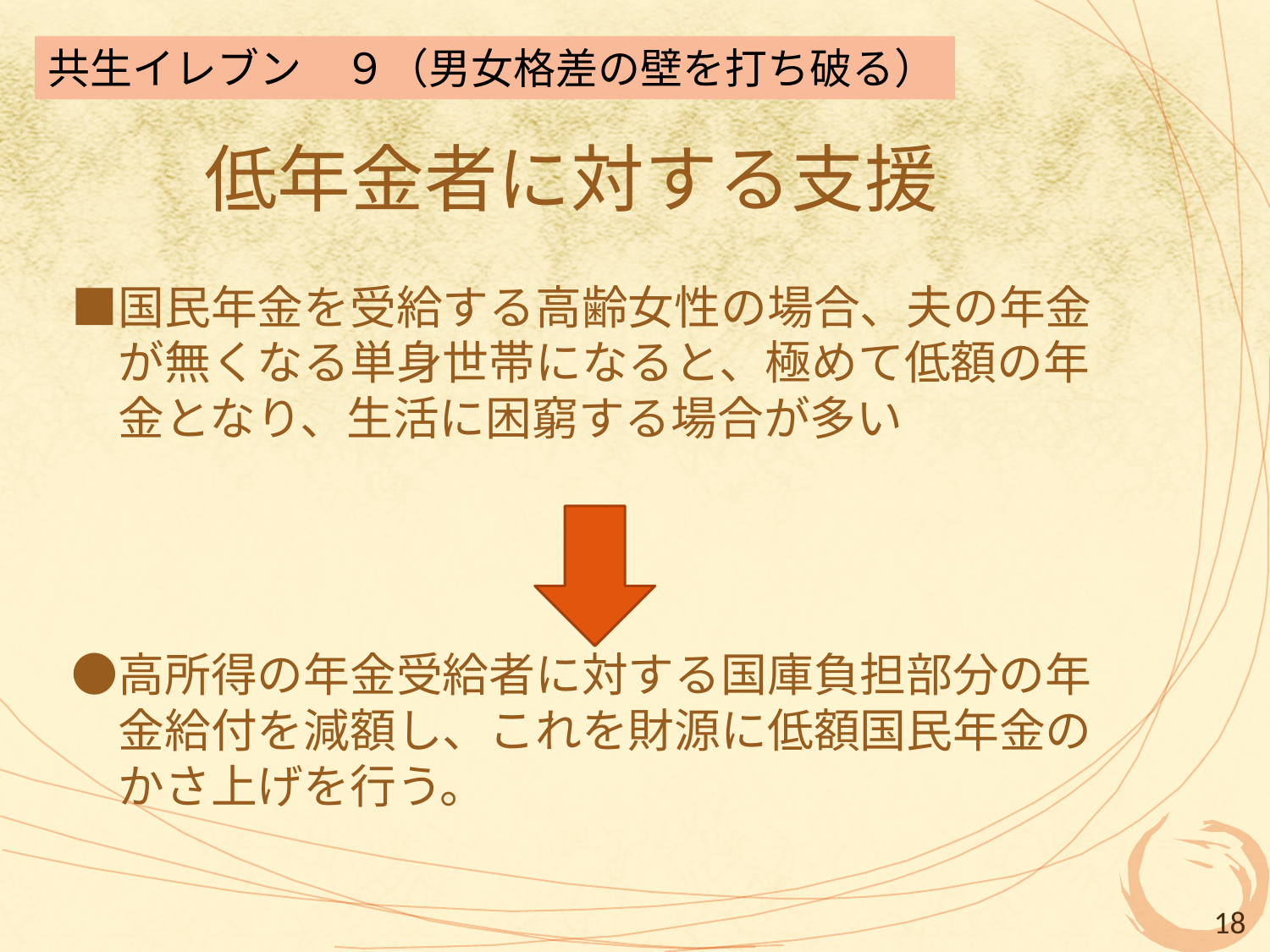

共生イレブン　９（男女格差の壁を打ち破る）
# 低年金者に対する支援 ■国民年金を受給する高齢女性の場合、夫の年金 　が無くなる単身世帯になると、極めて低額の年 　金となり、生活に困窮する場合が多い ●高所得の年金受給者に対する国庫負担部分の年 　金給付を減額し、これを財源に低額国民年金の 　かさ上げを行う。

18